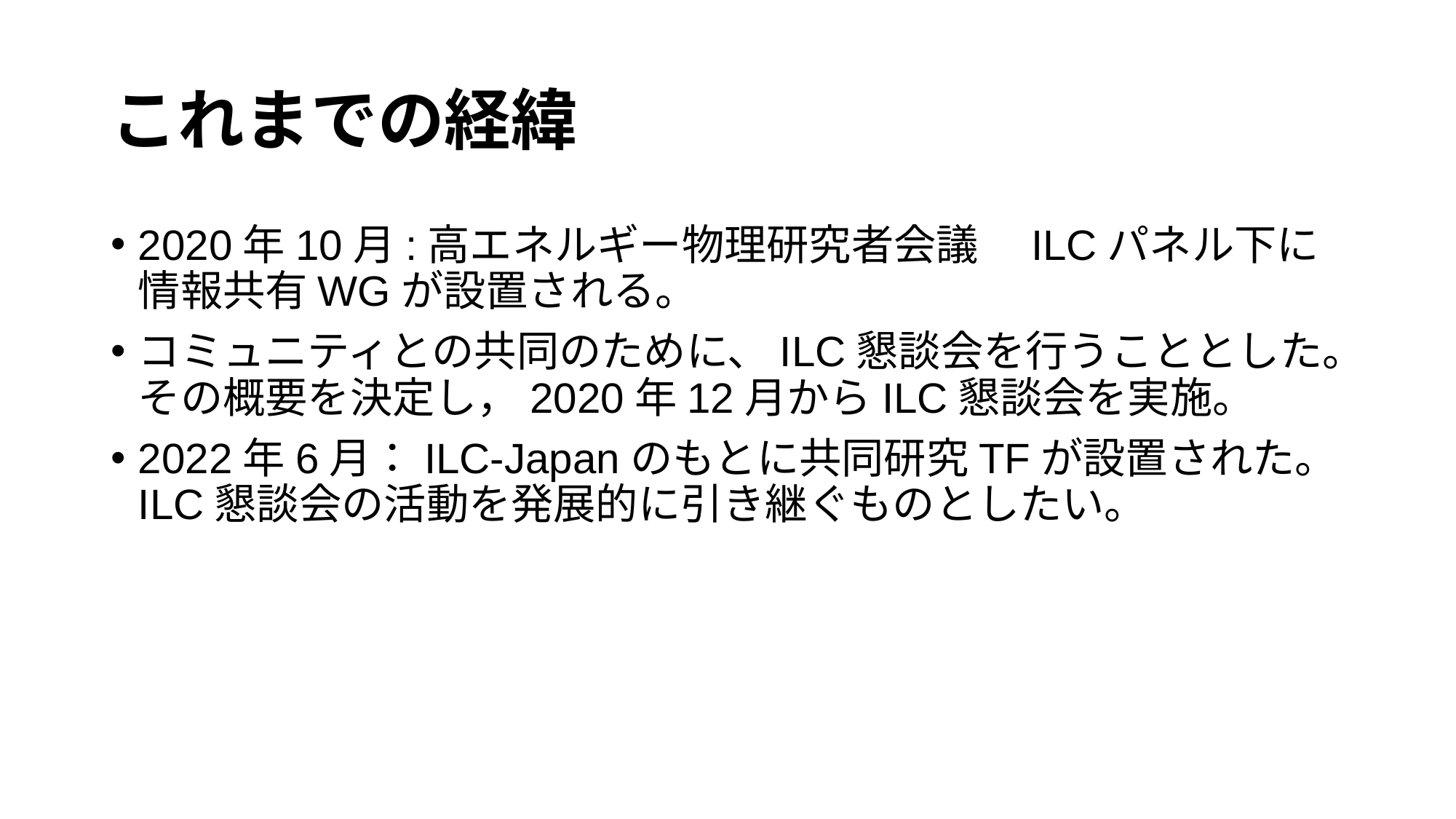

# これまでの経緯
2020年10月:高エネルギー物理研究者会議　ILCパネル下に情報共有WGが設置される。
コミュニティとの共同のために、ILC懇談会を行うこととした。その概要を決定し，2020年12月からILC懇談会を実施。
2022年6月：ILC-Japanのもとに共同研究TFが設置された。ILC懇談会の活動を発展的に引き継ぐものとしたい。